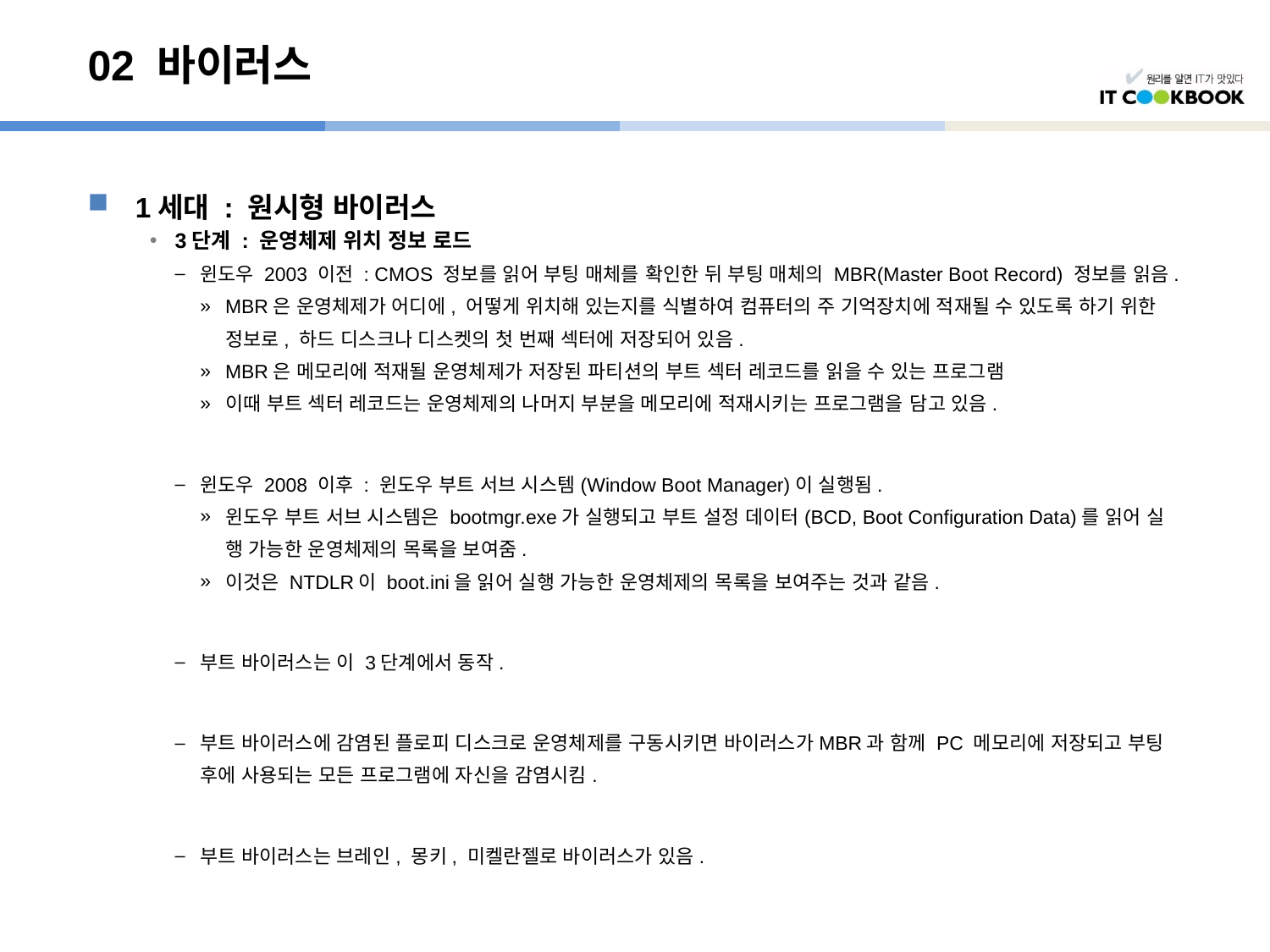

# 02 바이러스
1세대 : 원시형 바이러스
3단계 : 운영체제 위치 정보 로드
윈도우 2003 이전 : CMOS 정보를 읽어 부팅 매체를 확인한 뒤 부팅 매체의 MBR(Master Boot Record) 정보를 읽음.
MBR은 운영체제가 어디에, 어떻게 위치해 있는지를 식별하여 컴퓨터의 주 기억장치에 적재될 수 있도록 하기 위한
	정보로, 하드 디스크나 디스켓의 첫 번째 섹터에 저장되어 있음.
MBR은 메모리에 적재될 운영체제가 저장된 파티션의 부트 섹터 레코드를 읽을 수 있는 프로그램
이때 부트 섹터 레코드는 운영체제의 나머지 부분을 메모리에 적재시키는 프로그램을 담고 있음.

윈도우 2008 이후 : 윈도우 부트 서브 시스템(Window Boot Manager)이 실행됨.
윈도우 부트 서브 시스템은 bootmgr.exe가 실행되고 부트 설정 데이터(BCD, Boot Configuration Data)를 읽어 실
	행 가능한 운영체제의 목록을 보여줌.
이것은 NTDLR이 boot.ini을 읽어 실행 가능한 운영체제의 목록을 보여주는 것과 같음.

부트 바이러스는 이 3단계에서 동작.

부트 바이러스에 감염된 플로피 디스크로 운영체제를 구동시키면 바이러스가MBR과 함께 PC 메모리에 저장되고 부팅
	후에 사용되는 모든 프로그램에 자신을 감염시킴.

부트 바이러스는 브레인, 몽키, 미켈란젤로 바이러스가 있음.